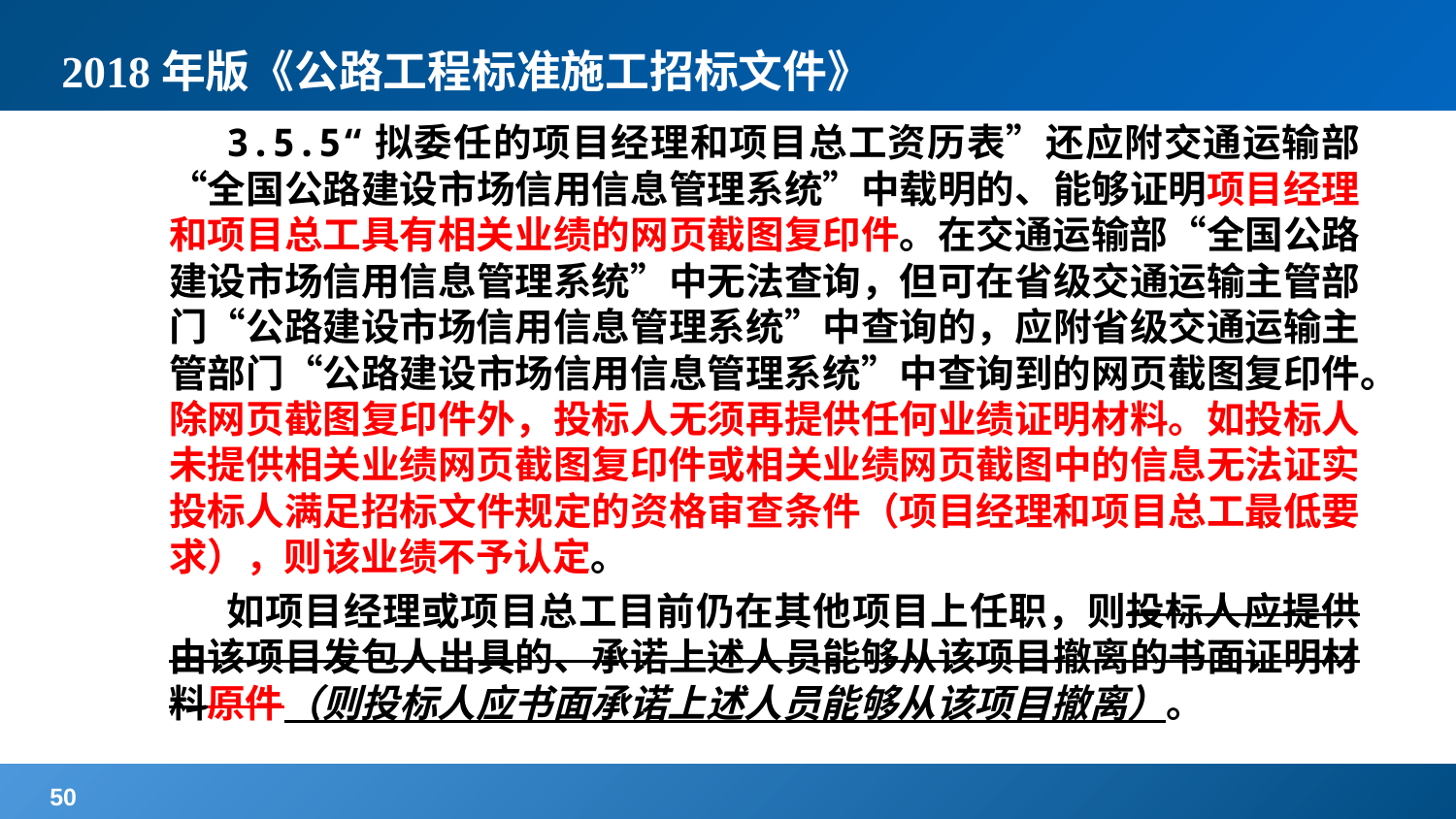

# 2018年版《公路工程标准施工招标文件》
3.5.5“拟委任的项目经理和项目总工资历表”还应附交通运输部“全国公路建设市场信用信息管理系统”中载明的、能够证明项目经理和项目总工具有相关业绩的网页截图复印件。在交通运输部“全国公路建设市场信用信息管理系统”中无法查询，但可在省级交通运输主管部门“公路建设市场信用信息管理系统”中查询的，应附省级交通运输主管部门“公路建设市场信用信息管理系统”中查询到的网页截图复印件。除网页截图复印件外，投标人无须再提供任何业绩证明材料。如投标人未提供相关业绩网页截图复印件或相关业绩网页截图中的信息无法证实投标人满足招标文件规定的资格审查条件（项目经理和项目总工最低要求），则该业绩不予认定。
如项目经理或项目总工目前仍在其他项目上任职，则投标人应提供由该项目发包人出具的、承诺上述人员能够从该项目撤离的书面证明材料原件（则投标人应书面承诺上述人员能够从该项目撤离）。